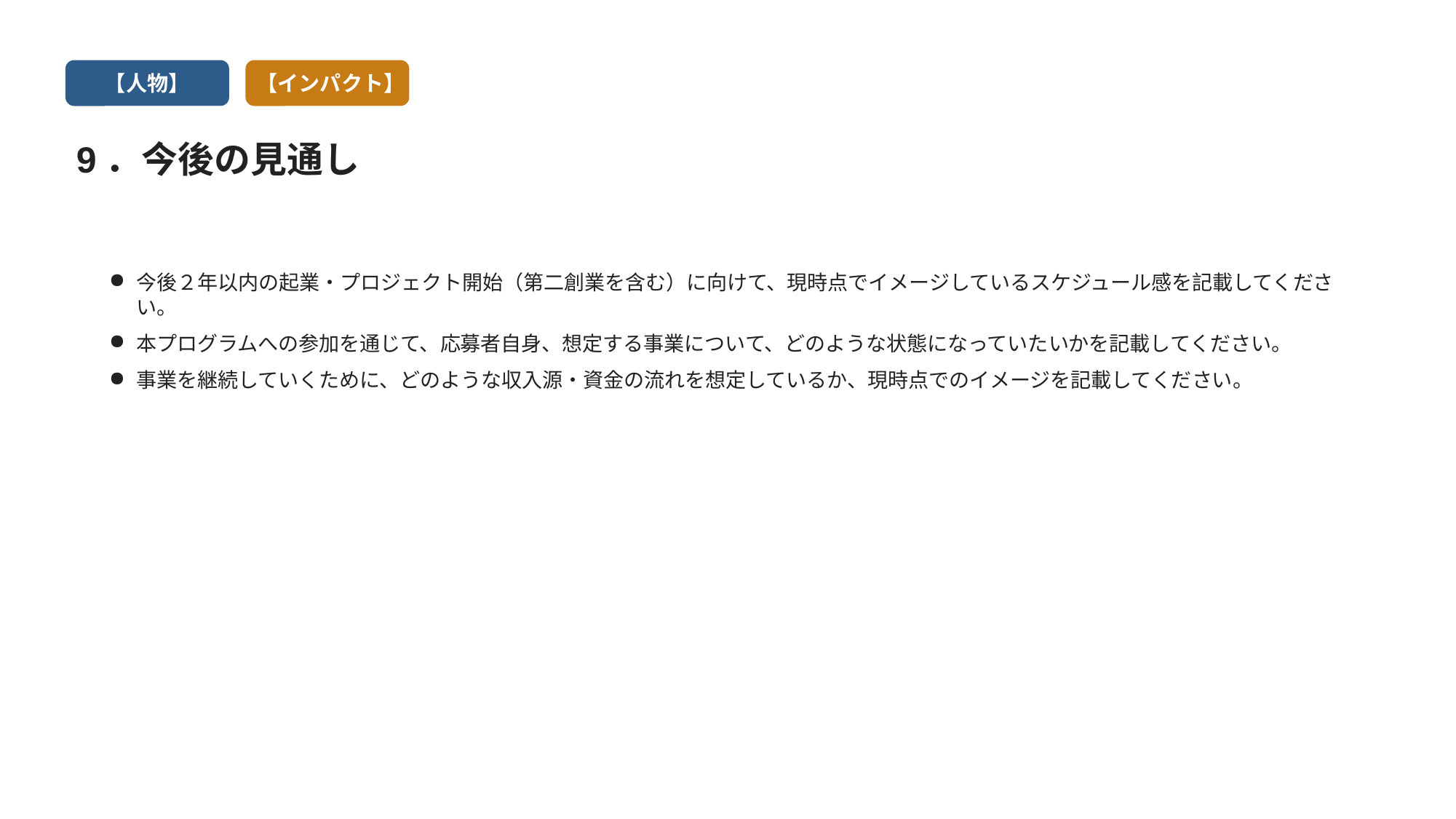

【人物】
【インパクト】

9．今後の見通し
今後２年以内の起業・プロジェクト開始（第二創業を含む）に向けて、現時点でイメージしているスケジュール感を記載してください。
本プログラムへの参加を通じて、応募者自身、想定する事業について、どのような状態になっていたいかを記載してください。
事業を継続していくために、どのような収入源・資金の流れを想定しているか、現時点でのイメージを記載してください。